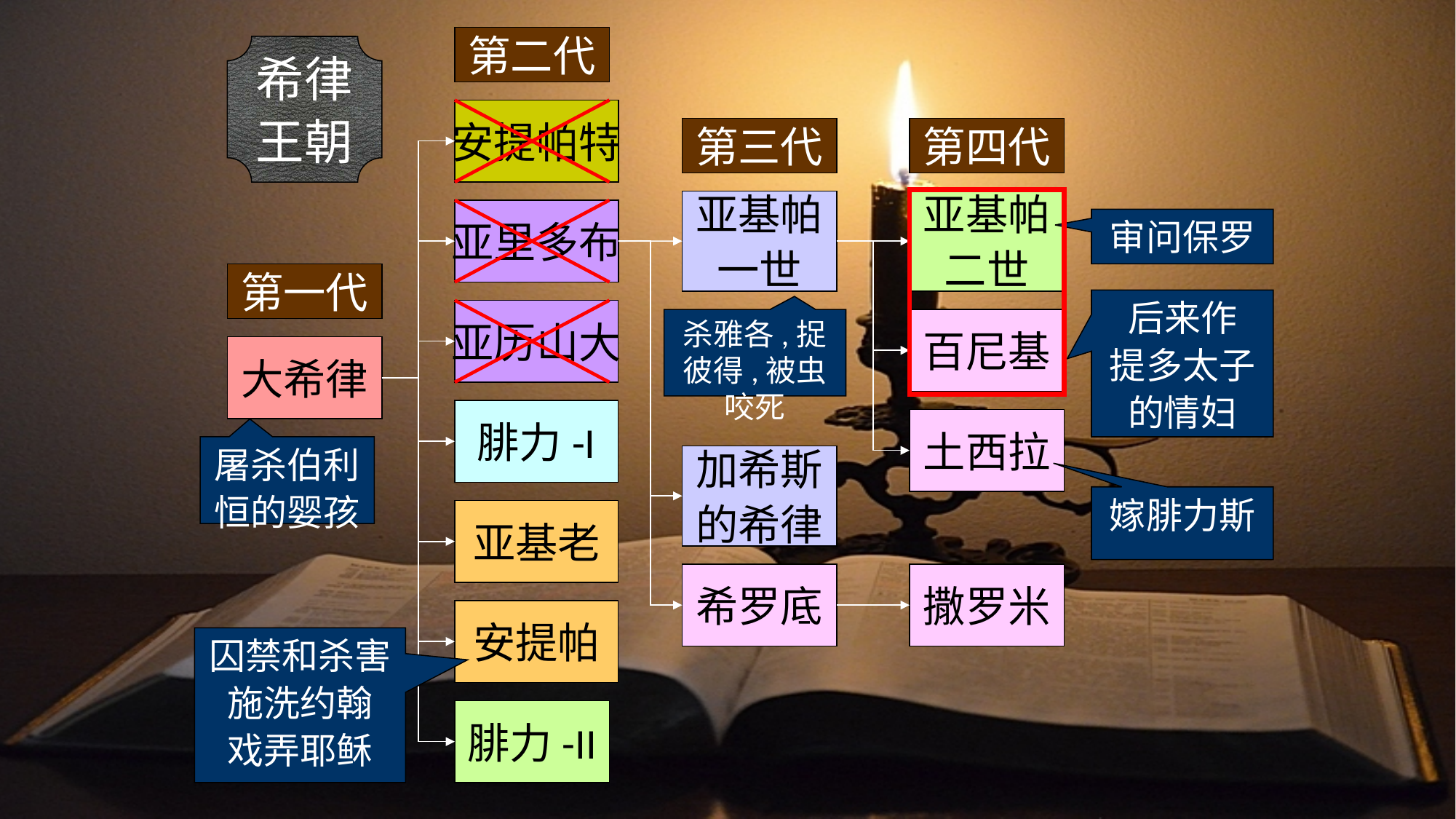

第二代
希律
王朝
安提帕特

第三代
第四代

亚基帕
一世
亚基帕
二世
亚里多布

审问保罗
第一代
后来作
提多太子
的情妇
亚历山大

百尼基
杀雅各,捉彼得,被虫咬死
大希律
腓力-I
土西拉
屠杀伯利
恒的婴孩
加希斯
的希律
嫁腓力斯
亚基老
希罗底
撒罗米
安提帕
囚禁和杀害
施洗约翰
戏弄耶稣
腓力-II